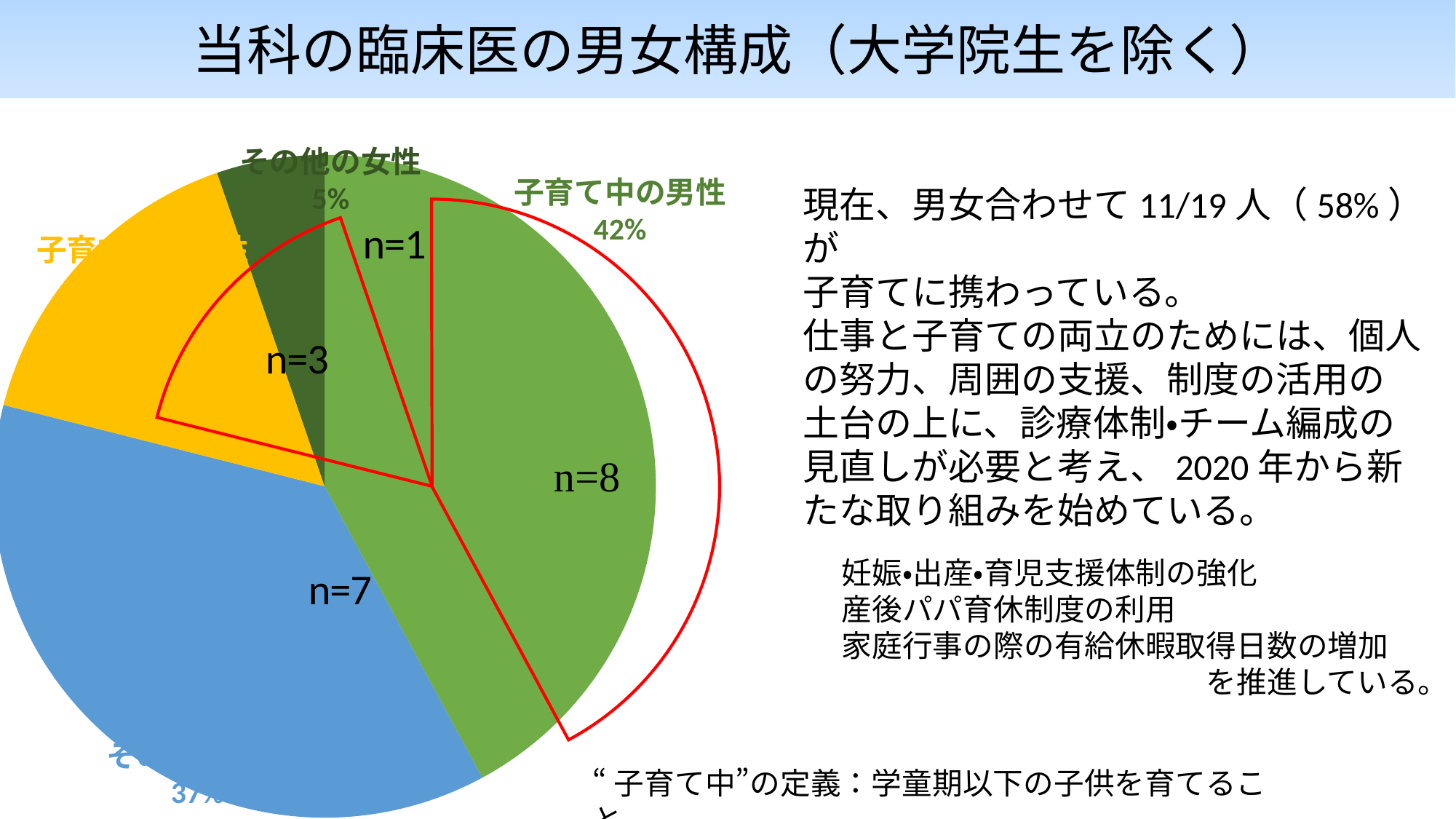

当科の臨床医の男女構成（大学院生を除く）
その他の女性
5%

### Chart

| Category | 列1 |
|---|---|
| 子育て中の男性 | 8.0 |
| その他の男性 | 7.0 |
| 子育て中の女性 | 3.0 |
| その他の女性 | 1.0 |

子育て中の男性
42%
子育て中の女性
16%
その他の男性
37%
現在、男女合わせて11/19人（58%）が
子育てに携わっている。
仕事と子育ての両立のためには、個人の努力、周囲の支援、制度の活用の
土台の上に、診療体制・チーム編成の見直しが必要と考え、2020年から新たな取り組みを始めている。
妊娠・出産・育児支援体制の強化
産後パパ育休制度の利用
家庭行事の際の有給休暇取得日数の増加
　　　　　　　　　　　　を推進している。
“子育て中”の定義：学童期以下の子供を育てること